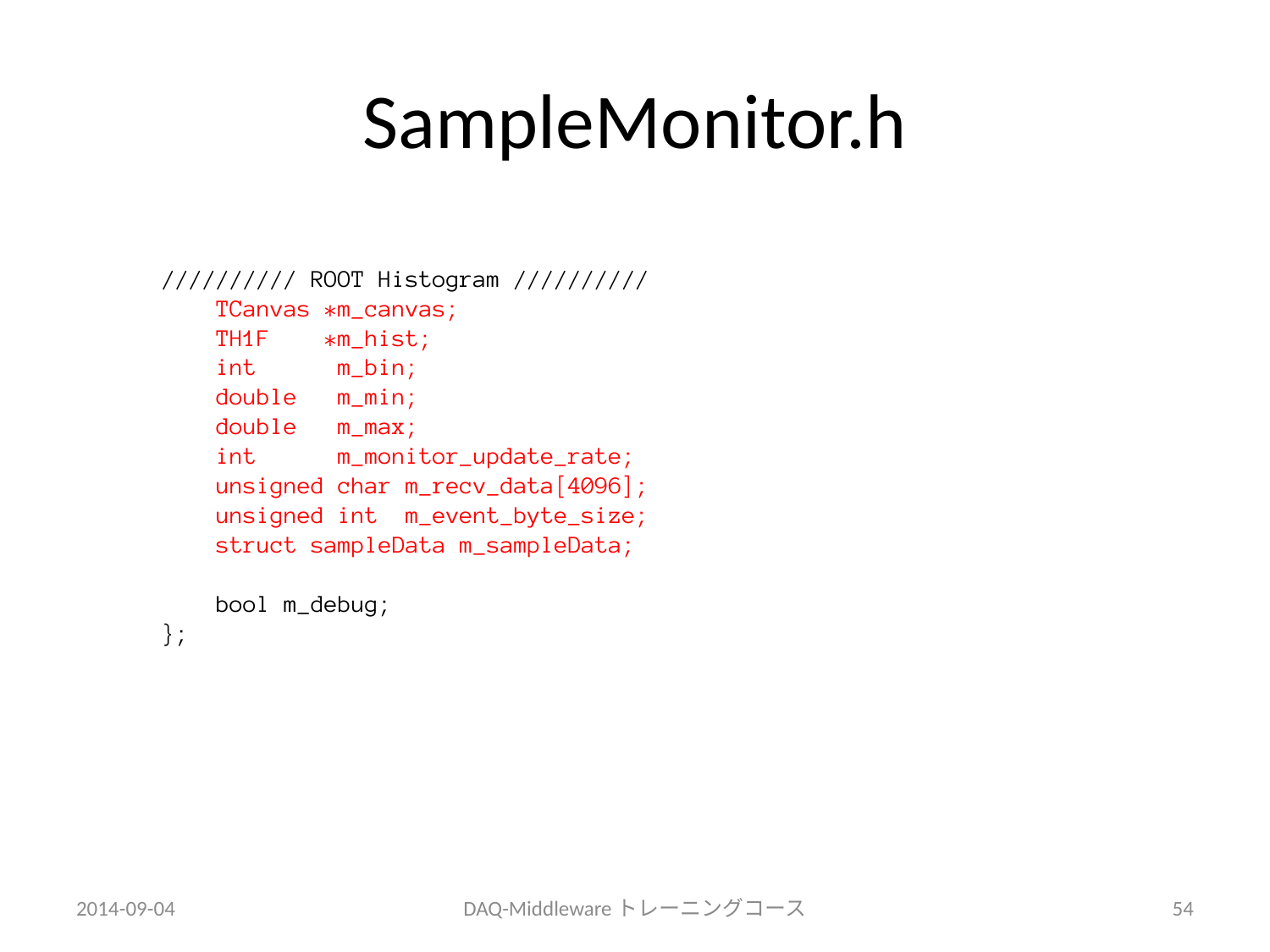

# SampleMonitor.h
////////// ROOT Histogram //////////
    TCanvas *m_canvas;
    TH1F    *m_hist;
    int      m_bin;
    double   m_min;
    double   m_max;
    int      m_monitor_update_rate;
    unsigned char m_recv_data[4096];
    unsigned int  m_event_byte_size;
    struct sampleData m_sampleData;

    bool m_debug;
};
2014-09-04
DAQ-Middlewareトレーニングコース
54